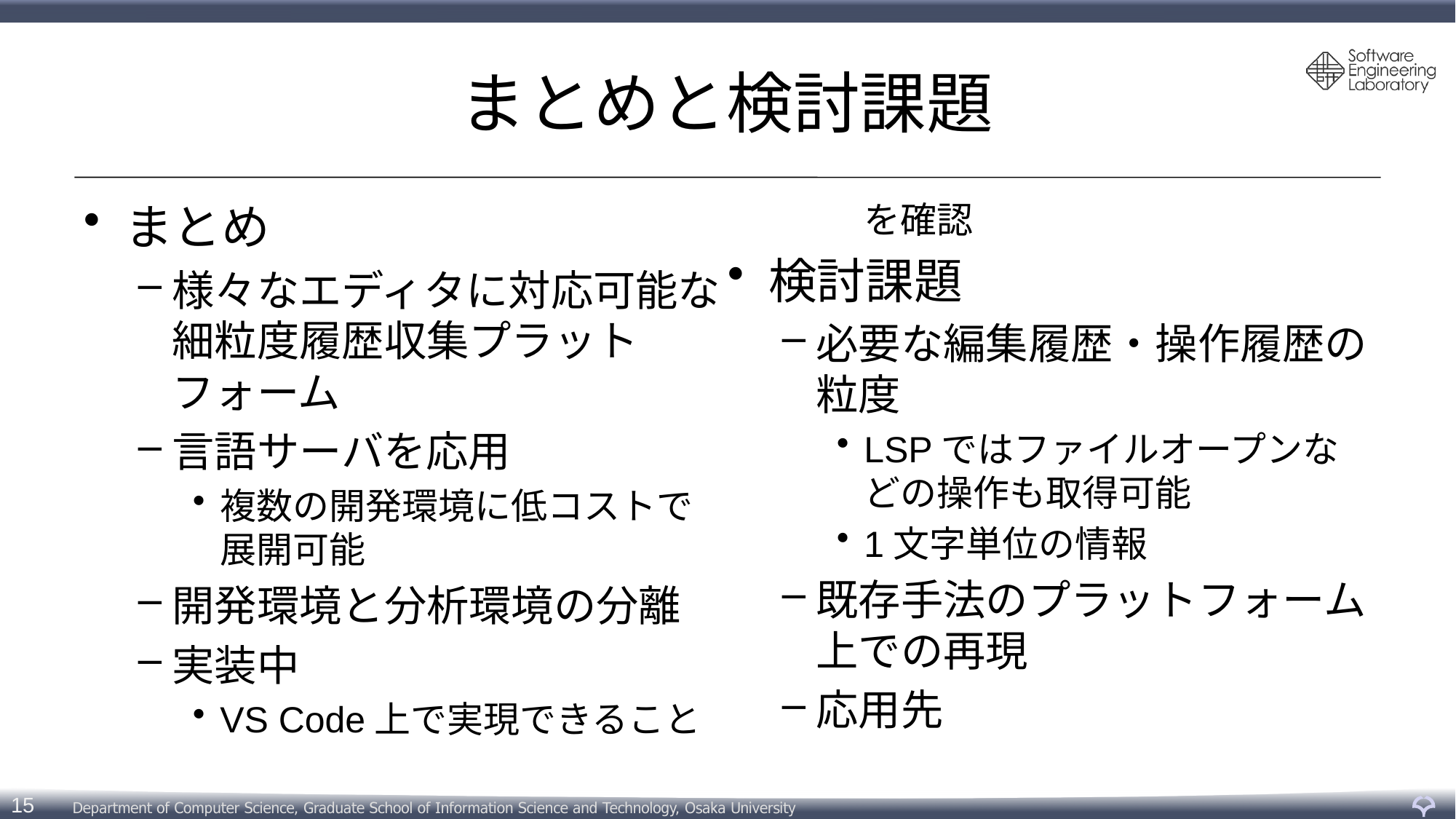

# まとめと検討課題
まとめ
様々なエディタに対応可能な細粒度履歴収集プラットフォーム
言語サーバを応用
複数の開発環境に低コストで展開可能
開発環境と分析環境の分離
実装中
VS Code上で実現できることを確認
検討課題
必要な編集履歴・操作履歴の粒度
LSPではファイルオープンなどの操作も取得可能
1文字単位の情報
既存手法のプラットフォーム上での再現
応用先
15